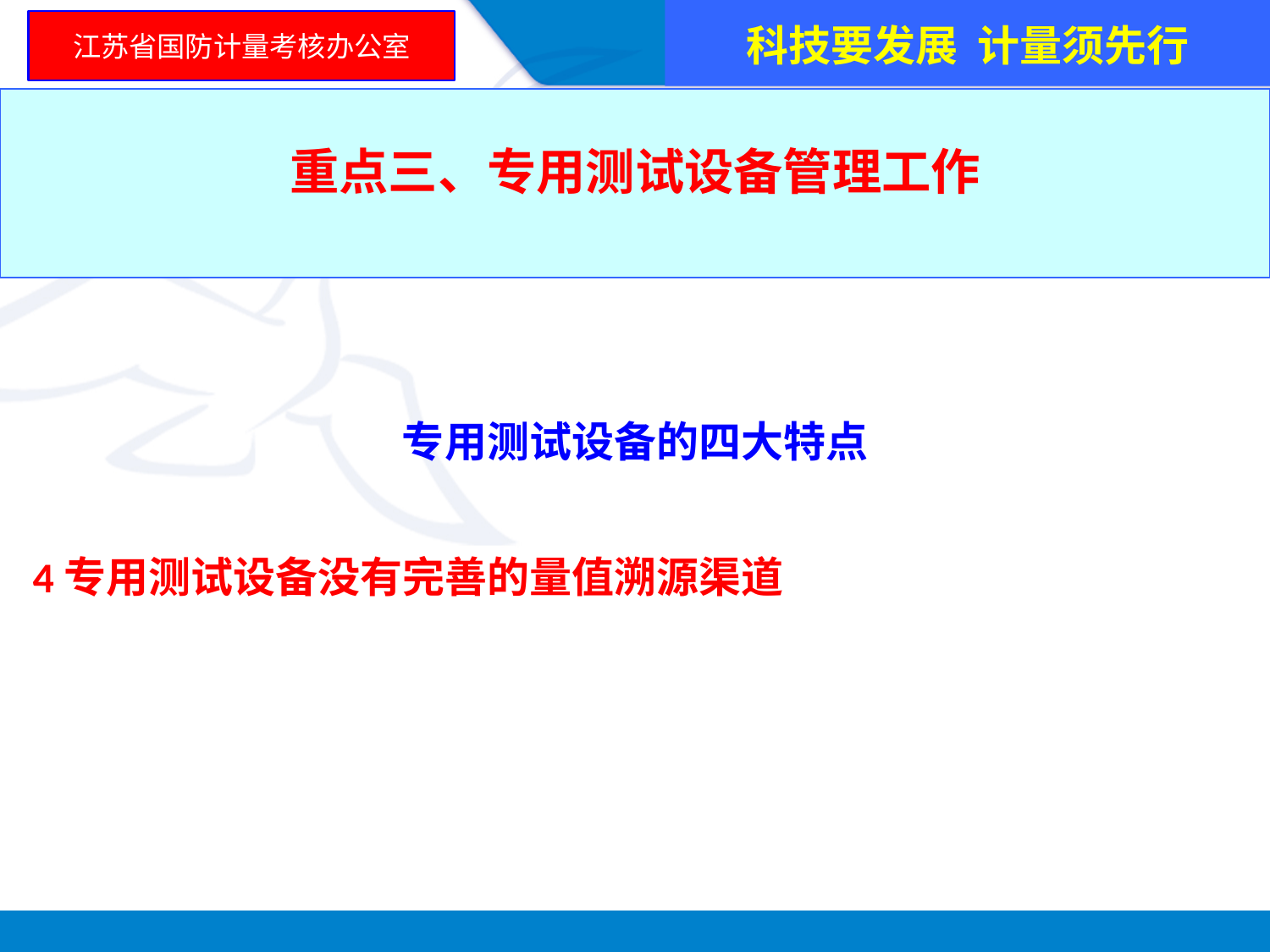

科技要发展  计量须先行
江苏省国防计量考核办公室
重点三、专用测试设备管理工作

专用测试设备的四大特点

4专用测试设备没有完善的量值溯源渠道

  由于专用测试设备的上述特点，很多专用测试设备没有成型的校准装置，没有统一的校准技术规范，更没有完善的量值溯源渠道。